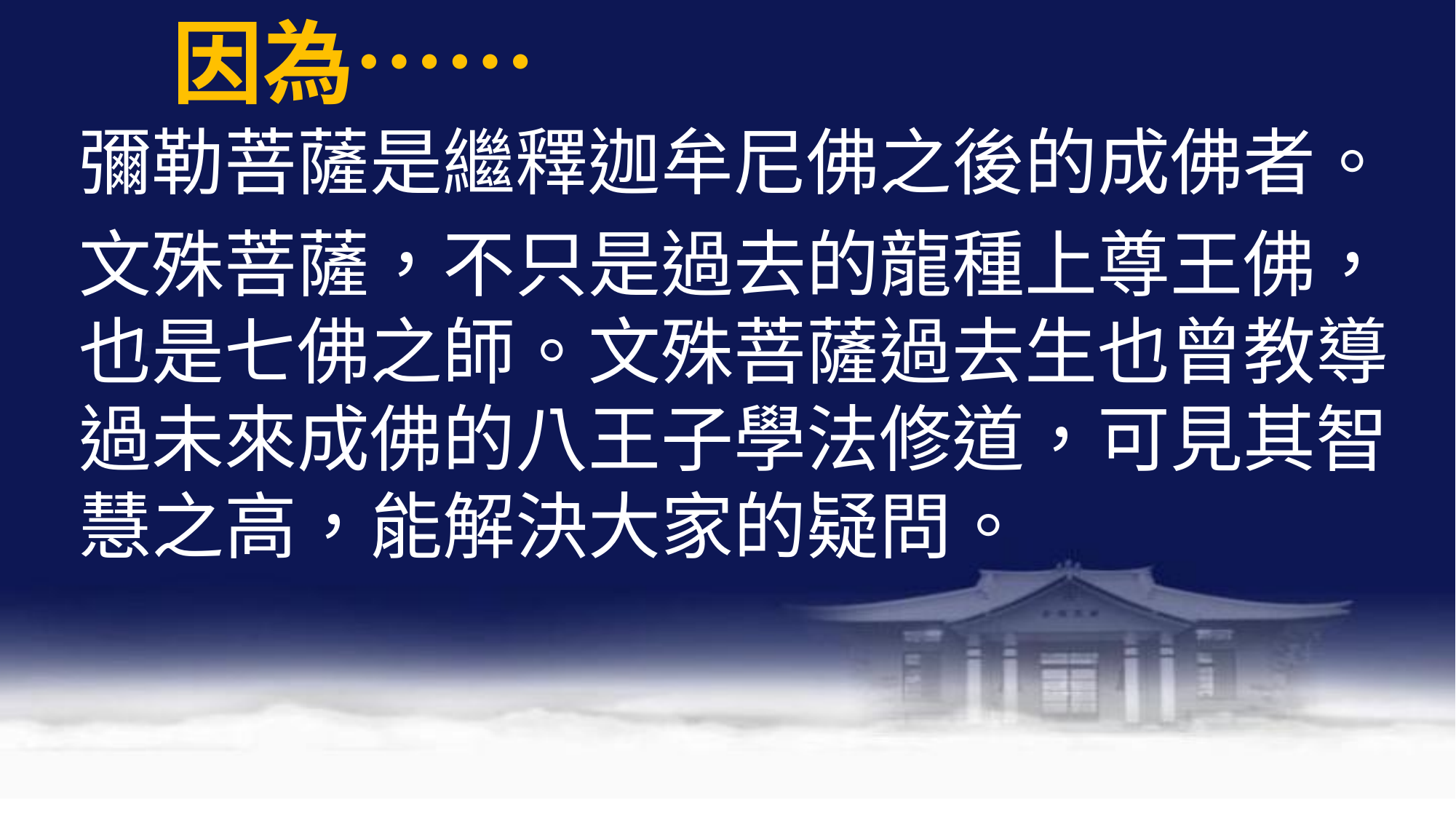

因為……
彌勒菩薩是繼釋迦牟尼佛之後的成佛者。
文殊菩薩，不只是過去的龍種上尊王佛，也是七佛之師。文殊菩薩過去生也曾教導過未來成佛的八王子學法修道，可見其智慧之高，能解決大家的疑問。